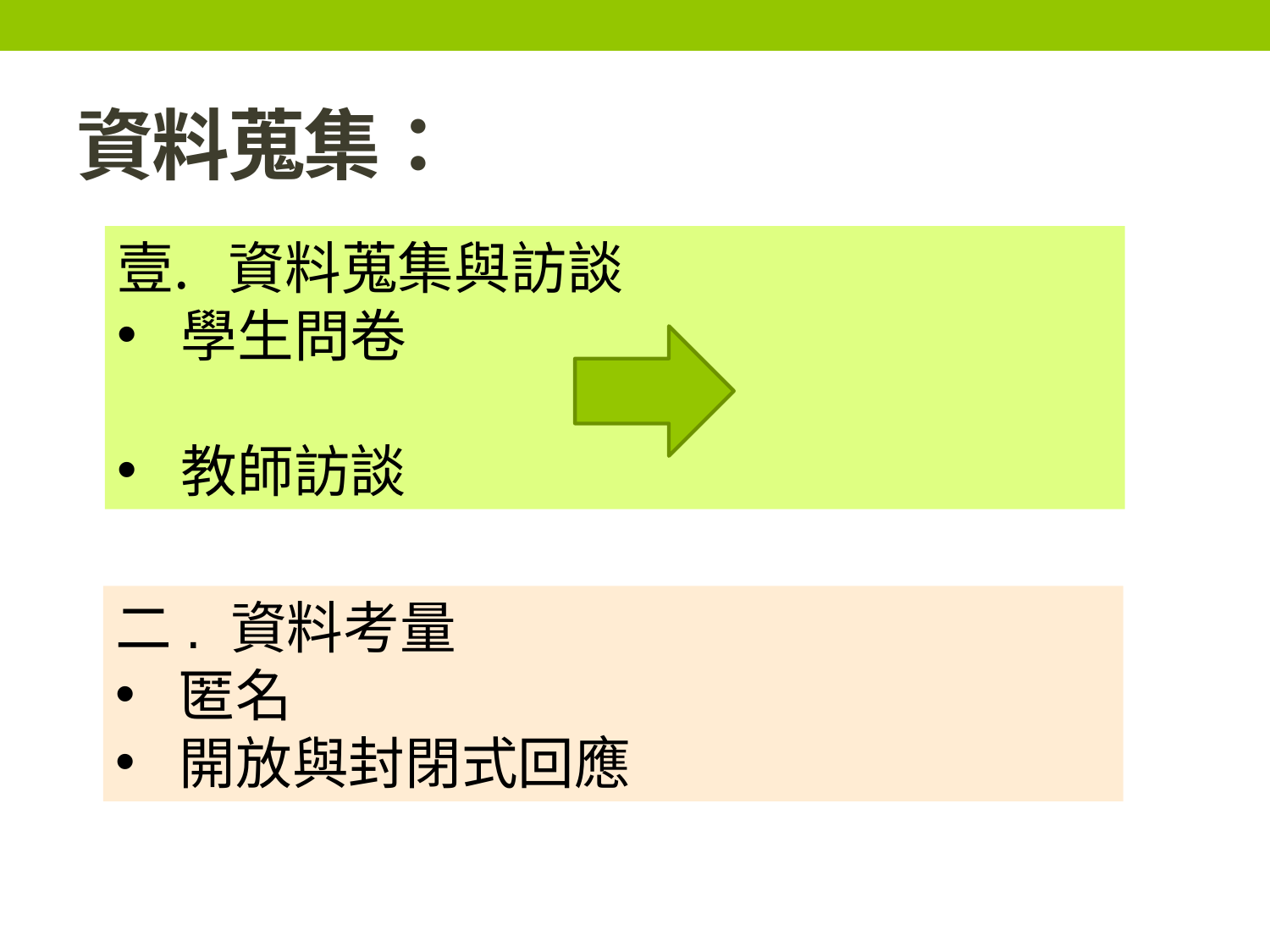

# 資料蒐集：
  資料蒐集與訪談
學生問卷

教師訪談

二. 資料考量
匿名
開放與封閉式回應